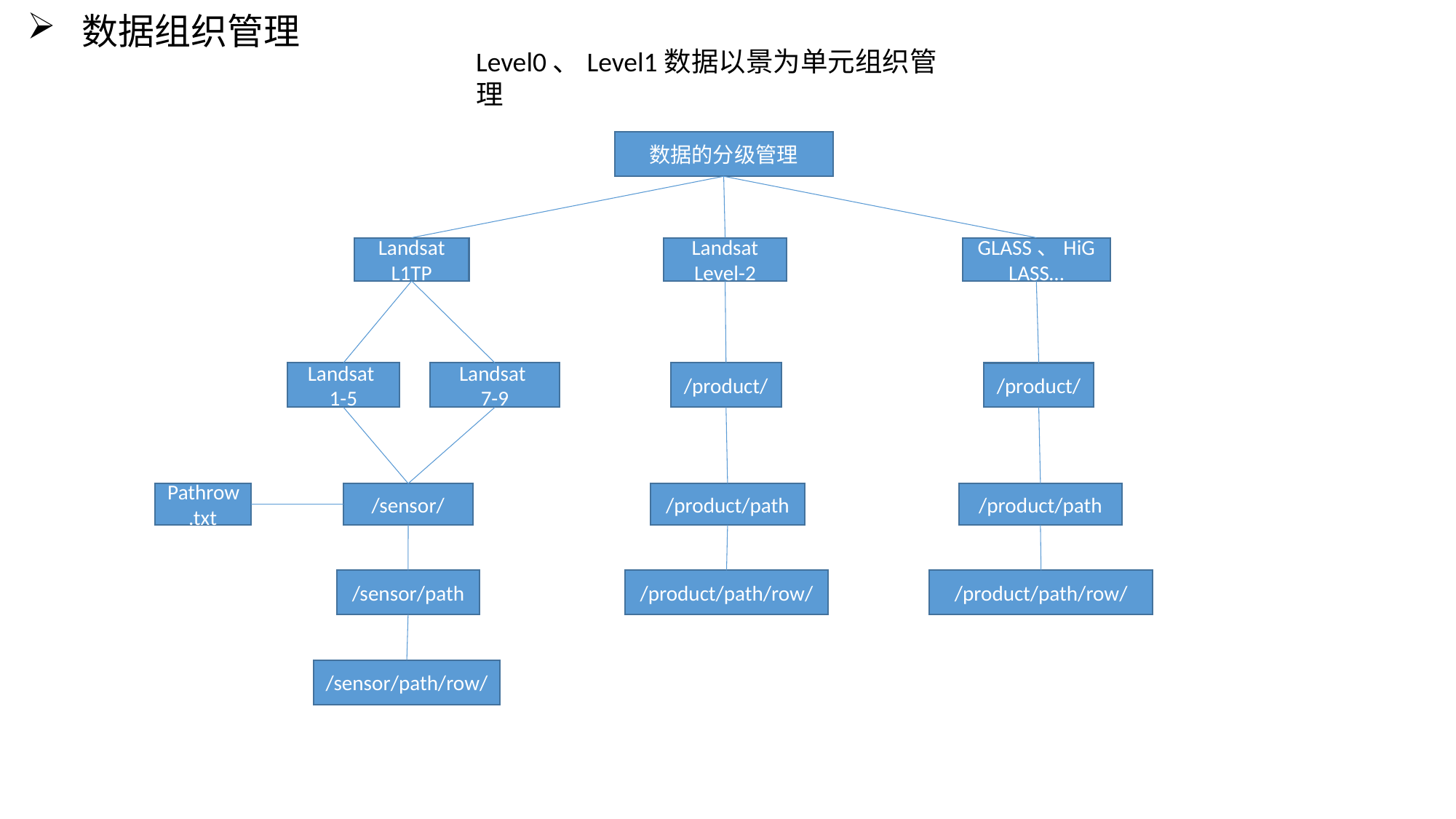

数据组织管理
Level0、Level1数据以景为单元组织管理
数据的分级管理
Landsat
1-5
Landsat
7-9
Pathrow.txt
/sensor/
/sensor/path
/sensor/path/row/
Landsat L1TP
Landsat Level-2
/product/
/product/path
/product/path/row/
GLASS、HiGLASS…
/product/
/product/path
/product/path/row/